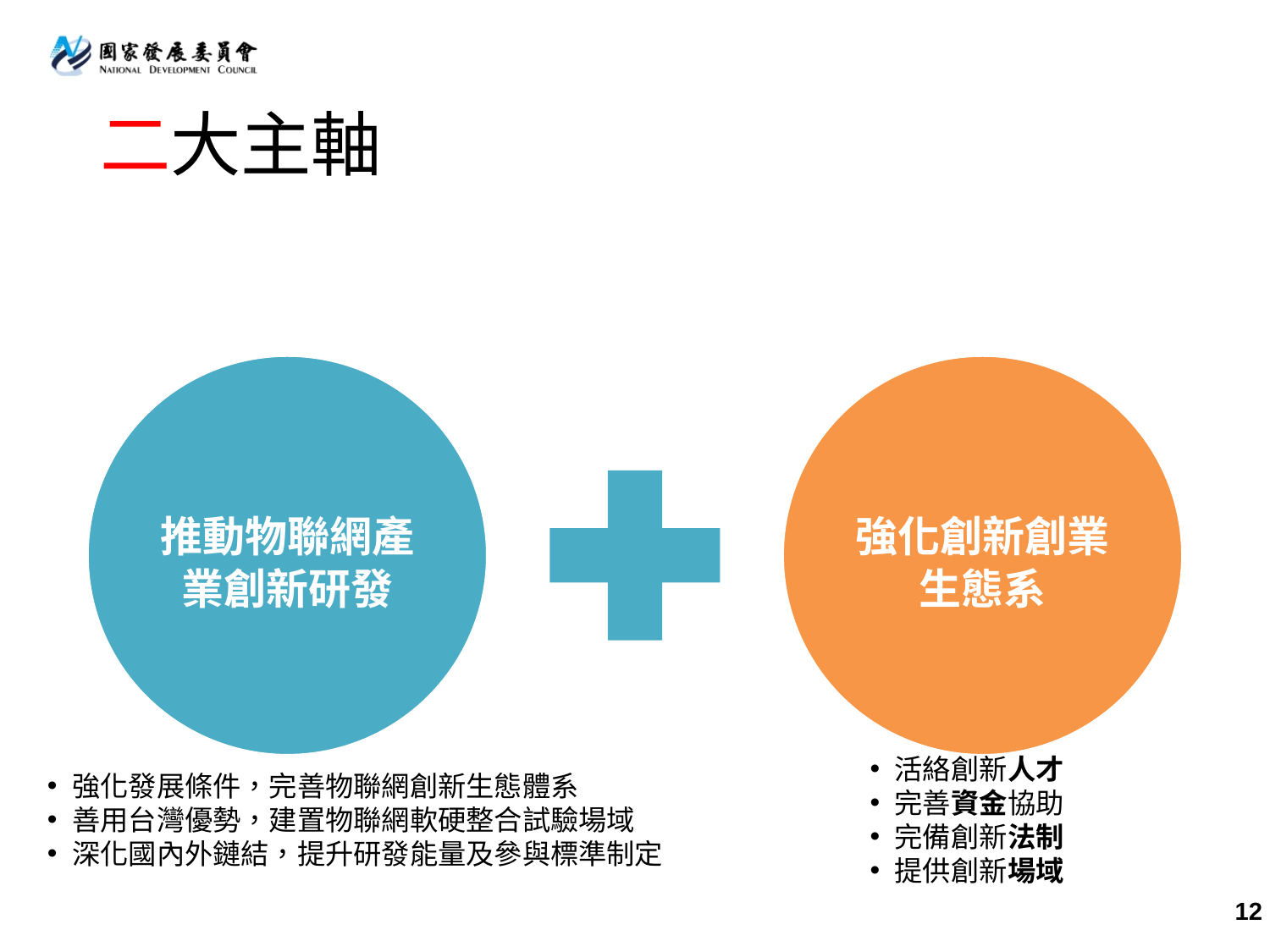

# 二大主軸
推動物聯網產業創新研發

強化創新創業生態系
活絡創新人才
完善資金協助
完備創新法制
提供創新場域
強化發展條件，完善物聯網創新生態體系
善用台灣優勢，建置物聯網軟硬整合試驗場域
深化國內外鏈結，提升研發能量及參與標準制定
12